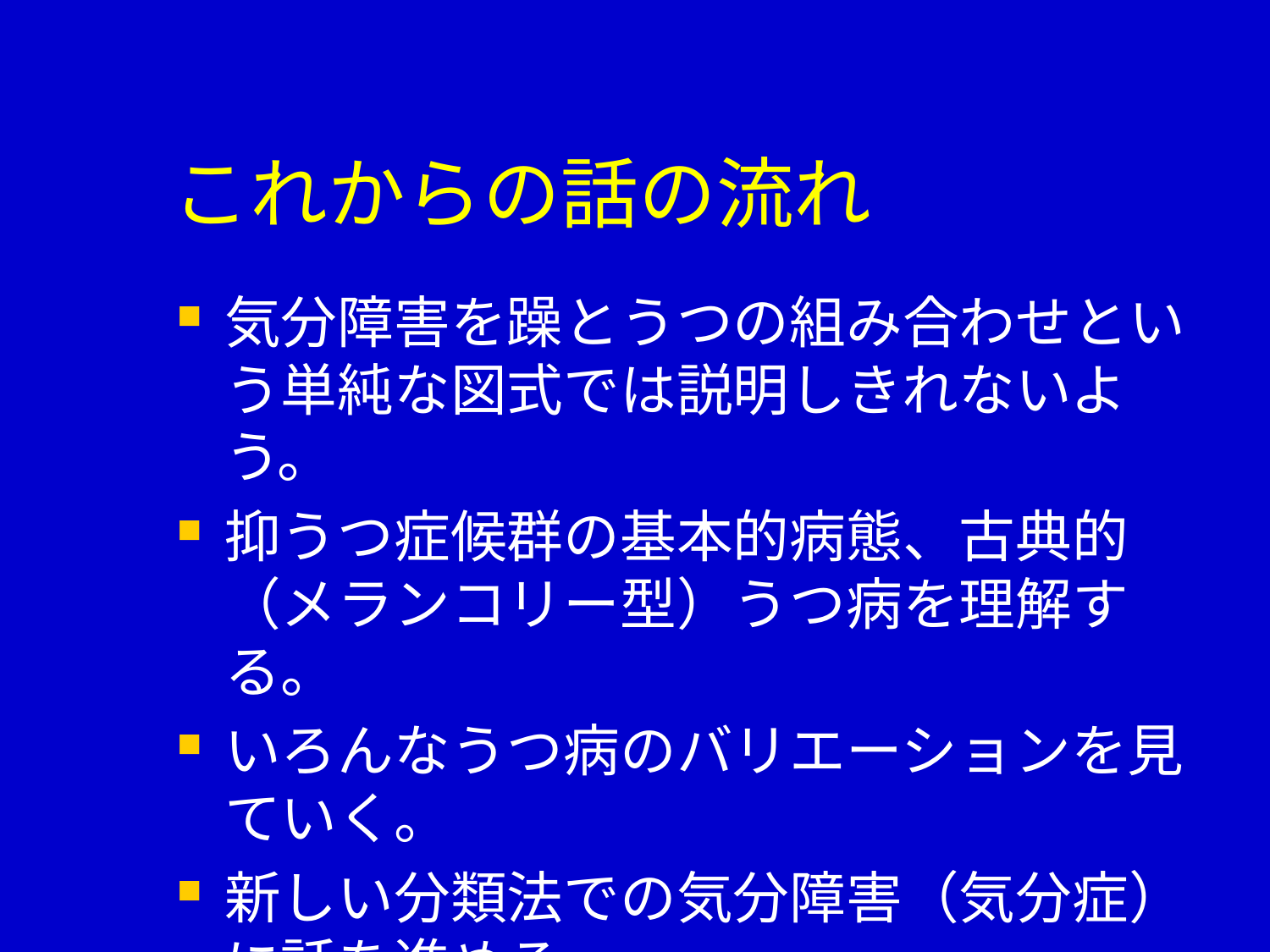

# これからの話の流れ
気分障害を躁とうつの組み合わせという単純な図式では説明しきれないよう。
抑うつ症候群の基本的病態、古典的（メランコリー型）うつ病を理解する。
いろんなうつ病のバリエーションを見ていく。
新しい分類法での気分障害（気分症）に話を進める。